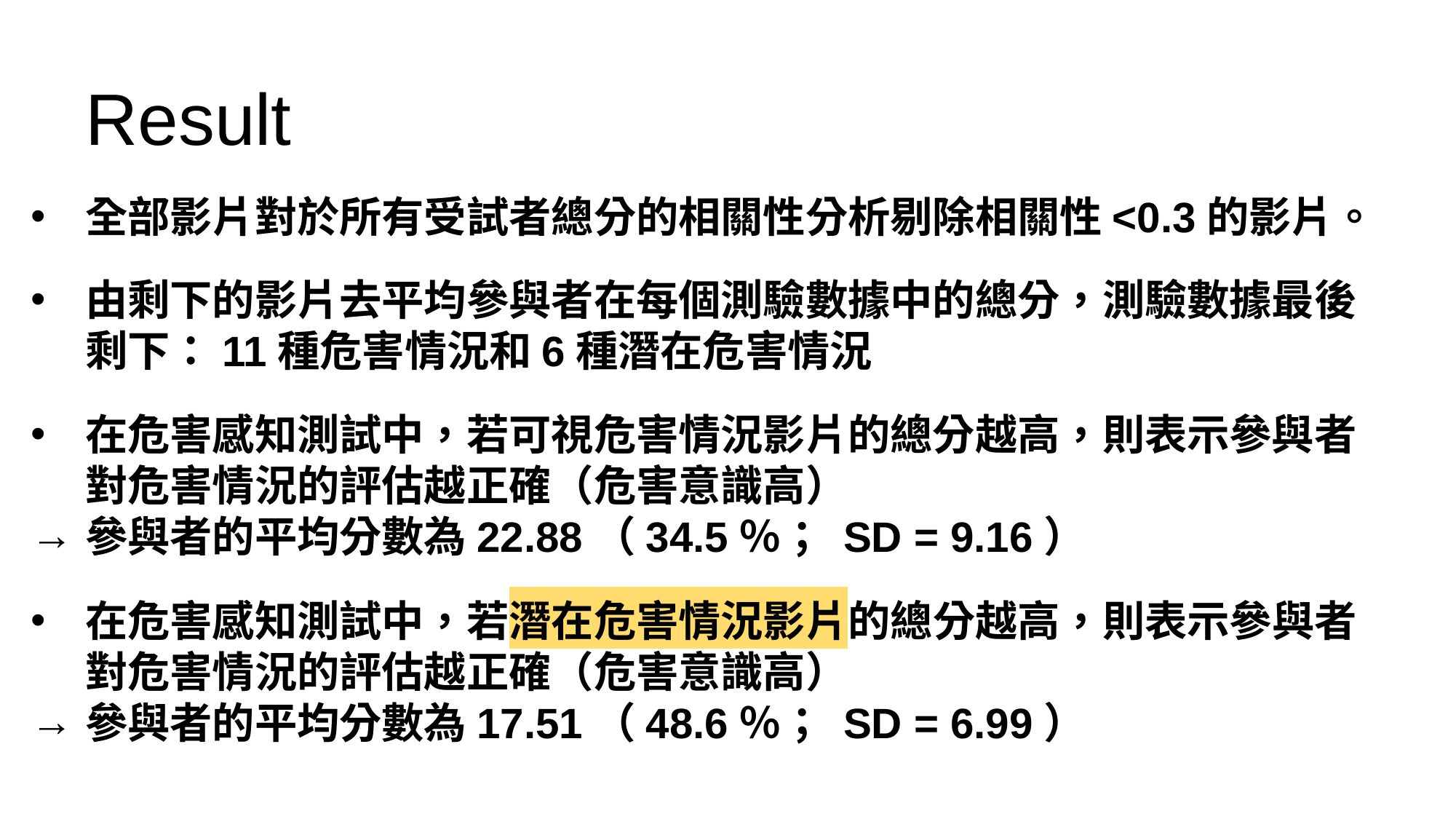

Result
全部影片對於所有受試者總分的相關性分析剔除相關性<0.3的影片。
由剩下的影片去平均參與者在每個測驗數據中的總分，測驗數據最後剩下：11種危害情況和6種潛在危害情況
在危害感知測試中，若可視危害情況影片的總分越高，則表示參與者對危害情況的評估越正確（危害意識高）
參與者的平均分數為22.88（34.5％； SD = 9.16）
在危害感知測試中，若潛在危害情況影片的總分越高，則表示參與者對危害情況的評估越正確（危害意識高）
參與者的平均分數為17.51（48.6％； SD = 6.99）